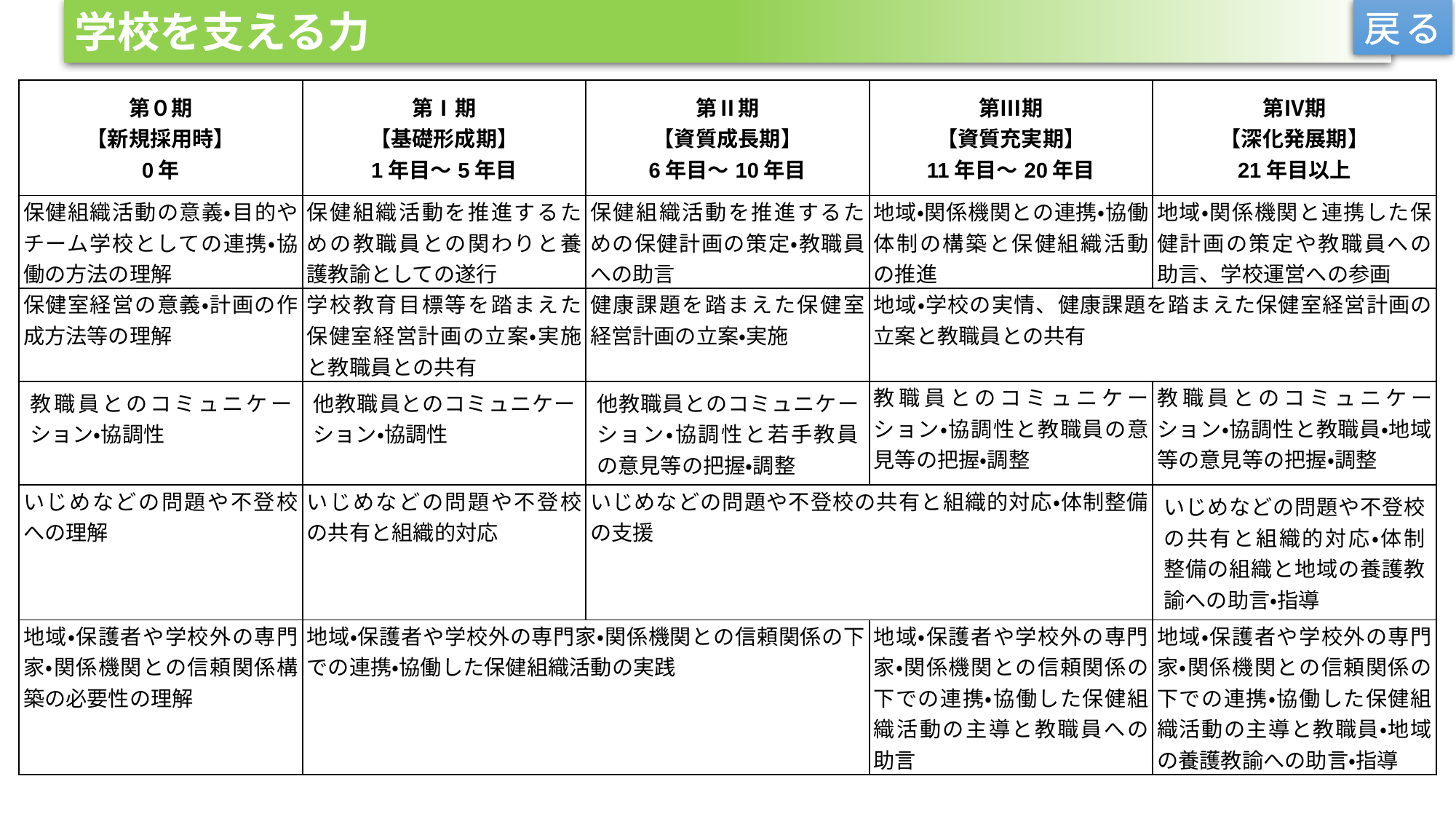

学校を支える力
戻る
| 第０期 【新規採用時】 0年 | 第Ⅰ期 【基礎形成期】 1年目～5年目 | 第Ⅱ期 【資質成長期】 6年目～10年目 | 第Ⅲ期 【資質充実期】 11年目～20年目 | 第Ⅳ期 【深化発展期】 21年目以上 |
| --- | --- | --- | --- | --- |
| 保健組織活動の意義・目的やチーム学校としての連携・協働の方法の理解 | 保健組織活動を推進するための教職員との関わりと養護教諭としての遂行 | 保健組織活動を推進するための保健計画の策定・教職員への助言 | 地域・関係機関との連携・協働体制の構築と保健組織活動の推進 | 地域・関係機関と連携した保健計画の策定や教職員への助言、学校運営への参画 |
| 保健室経営の意義・計画の作成方法等の理解 | 学校教育目標等を踏まえた保健室経営計画の立案・実施と教職員との共有 | 健康課題を踏まえた保健室経営計画の立案・実施 | 地域・学校の実情、健康課題を踏まえた保健室経営計画の立案と教職員との共有 |  |
| 教職員とのコミュニケーション・協調性 | 他教職員とのコミュニケーション・協調性 | 他教職員とのコミュニケーション・協調性と若手教員の意見等の把握・調整 | 教職員とのコミュニケーション・協調性と教職員の意見等の把握・調整 | 教職員とのコミュニケーション・協調性と教職員・地域等の意見等の把握・調整 |
| いじめなどの問題や不登校への理解 | いじめなどの問題や不登校の共有と組織的対応 | いじめなどの問題や不登校の共有と組織的対応・体制整備の支援 |  | いじめなどの問題や不登校の共有と組織的対応・体制整備の組織と地域の養護教諭への助言・指導 |
| 地域・保護者や学校外の専門家・関係機関との信頼関係構築の必要性の理解 | 地域・保護者や学校外の専門家・関係機関との信頼関係の下での連携・協働した保健組織活動の実践 |  | 地域・保護者や学校外の専門家・関係機関との信頼関係の下での連携・協働した保健組織活動の主導と教職員への助言 | 地域・保護者や学校外の専門家・関係機関との信頼関係の下での連携・協働した保健組織活動の主導と教職員・地域の養護教諭への助言・指導 |